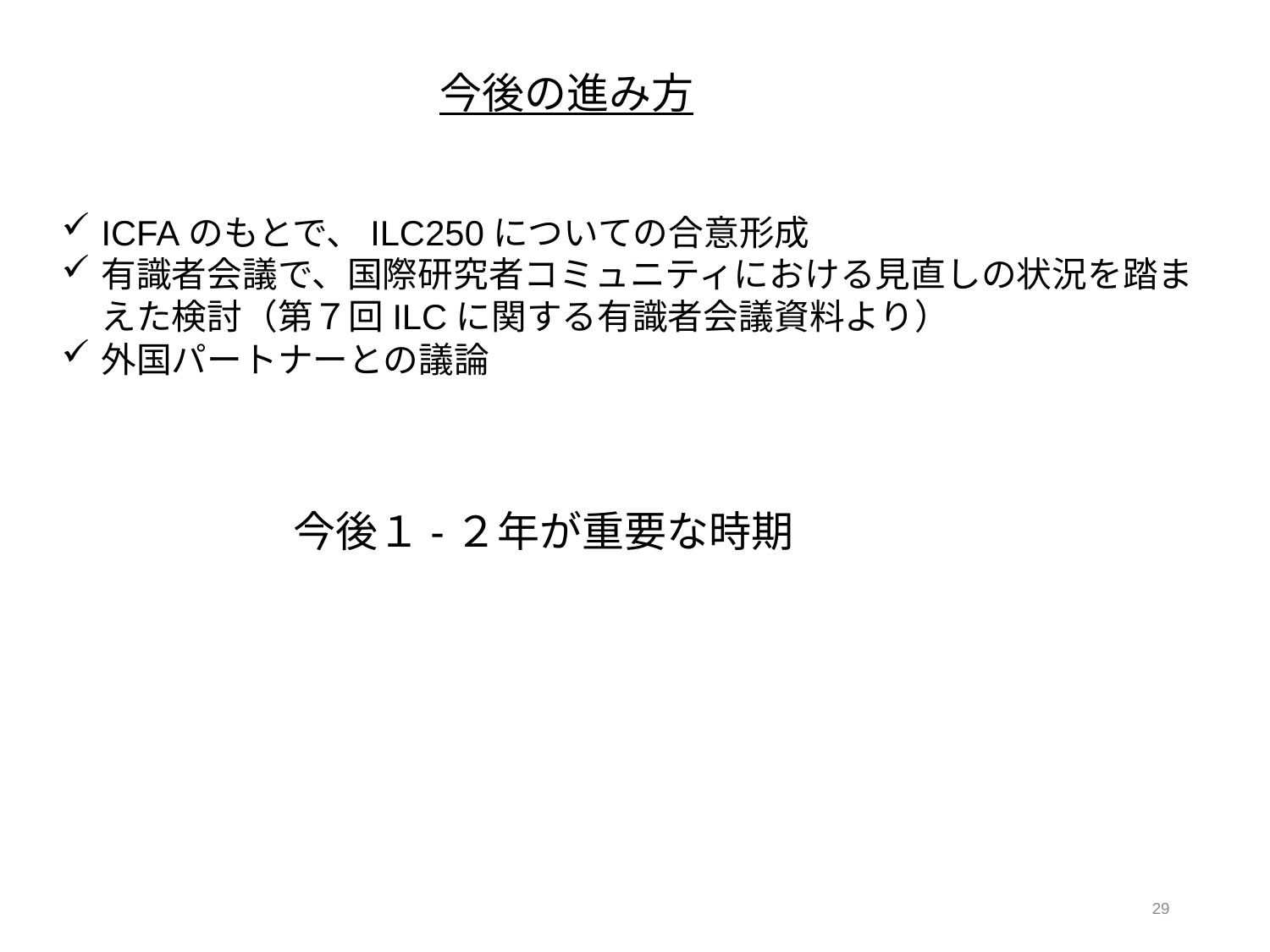

今後の進み方
ICFAのもとで、ILC250についての合意形成
有識者会議で、国際研究者コミュニティにおける見直しの状況を踏まえた検討（第７回ILCに関する有識者会議資料より）
外国パートナーとの議論
今後１-２年が重要な時期
29